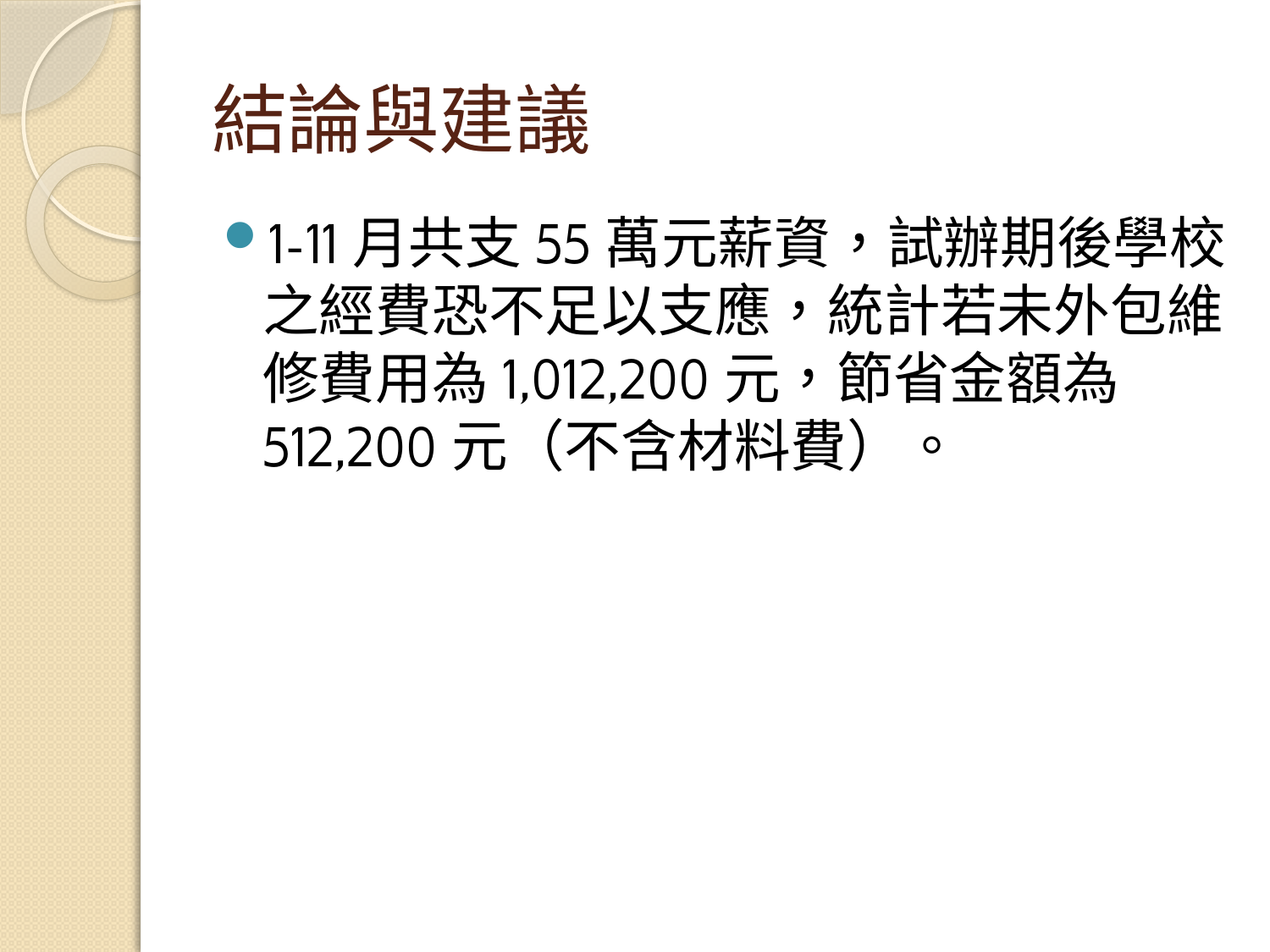

# 結論與建議
1-11月共支55萬元薪資，試辦期後學校之經費恐不足以支應，統計若未外包維修費用為1,012,200元，節省金額為512,200元（不含材料費）。